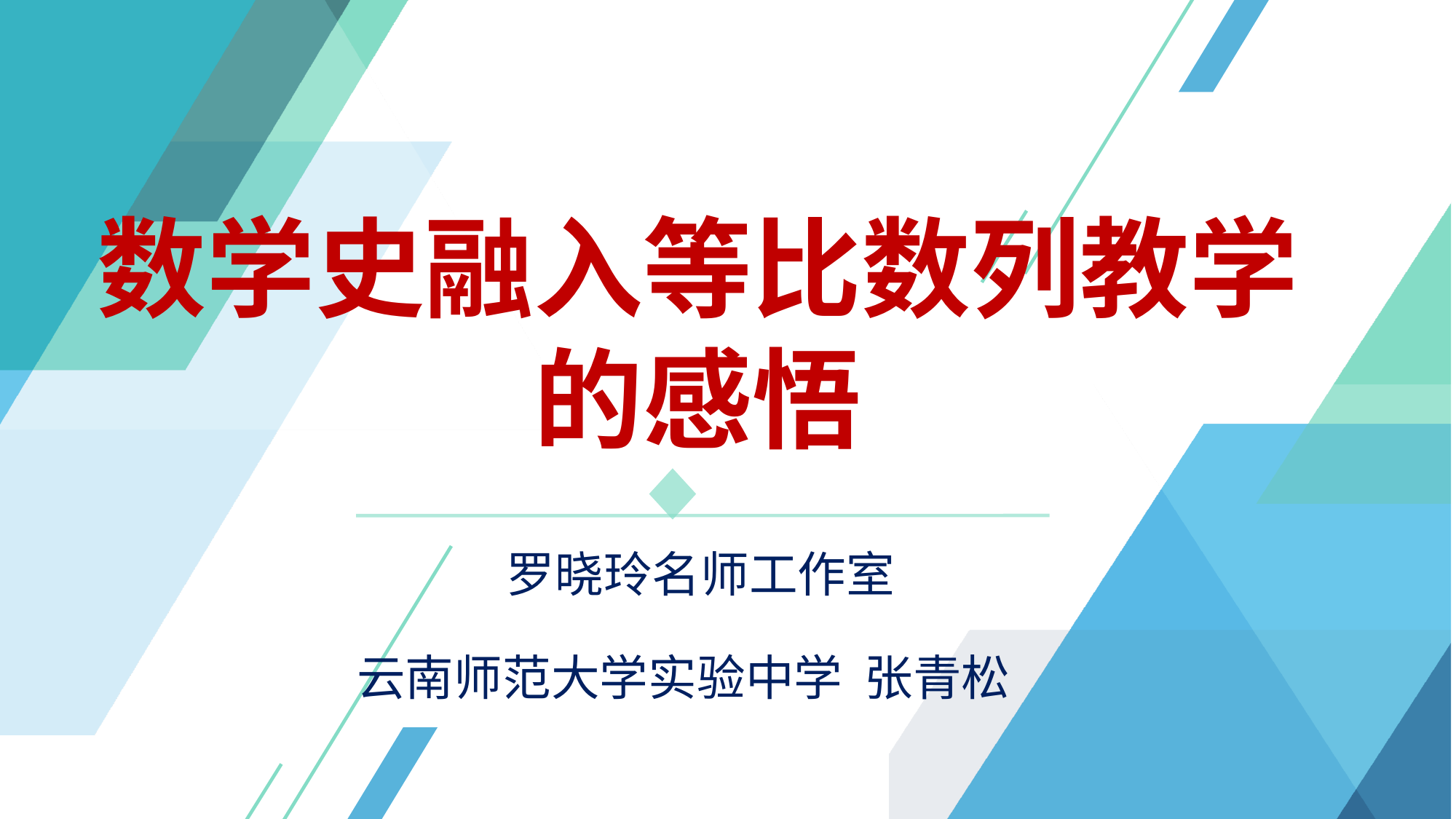

数学史融入等比数列教学
的感悟
罗晓玲名师工作室
云南师范大学实验中学  张青松